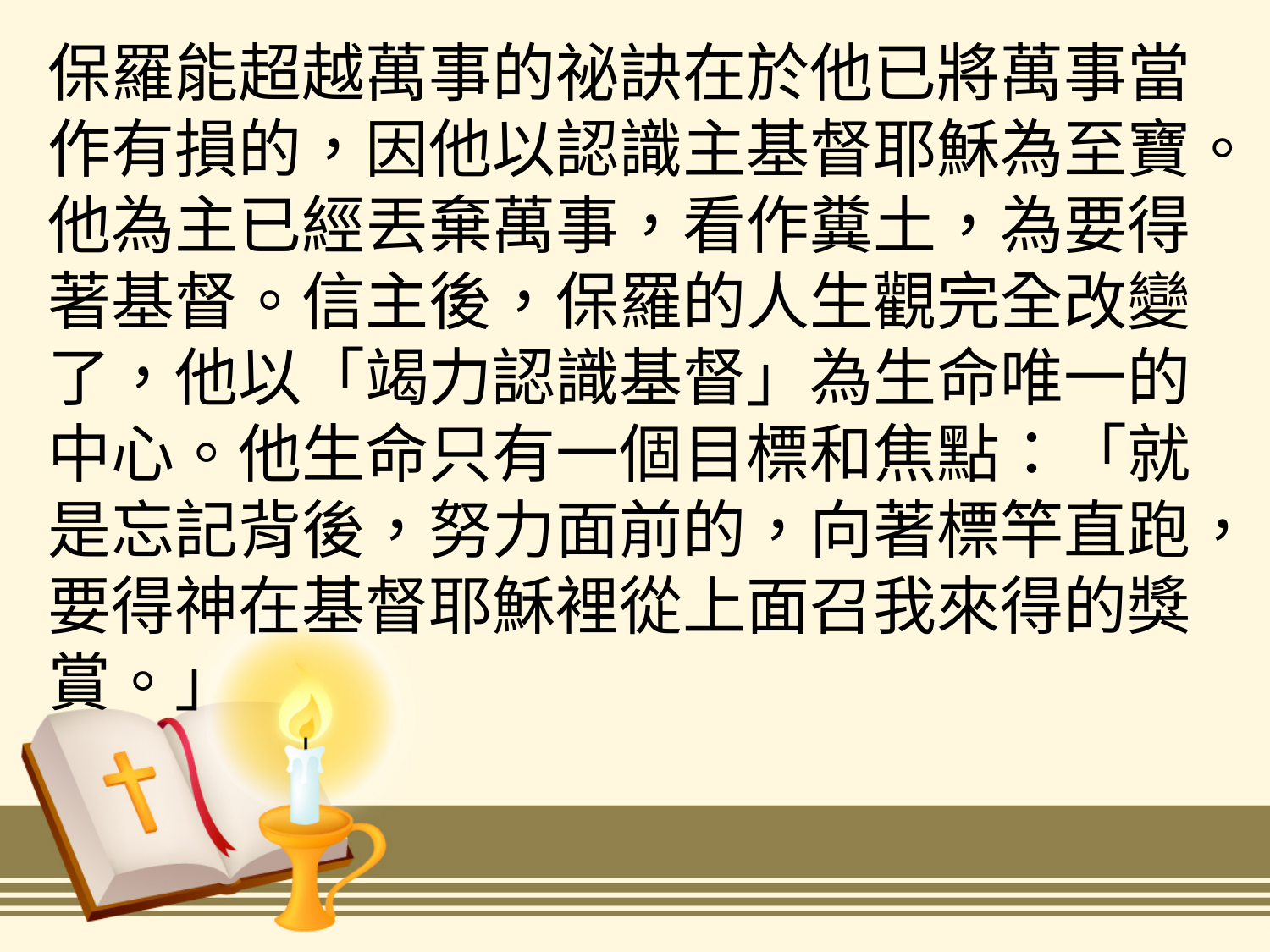

保羅能超越萬事的祕訣在於他已將萬事當作有損的，因他以認識主基督耶穌為至寶。他為主已經丟棄萬事，看作糞土，為要得著基督。信主後，保羅的人生觀完全改變了，他以「竭力認識基督」為生命唯一的中心。他生命只有一個目標和焦點：「就是忘記背後，努力面前的，向著標竿直跑，要得神在基督耶穌裡從上面召我來得的獎賞。」